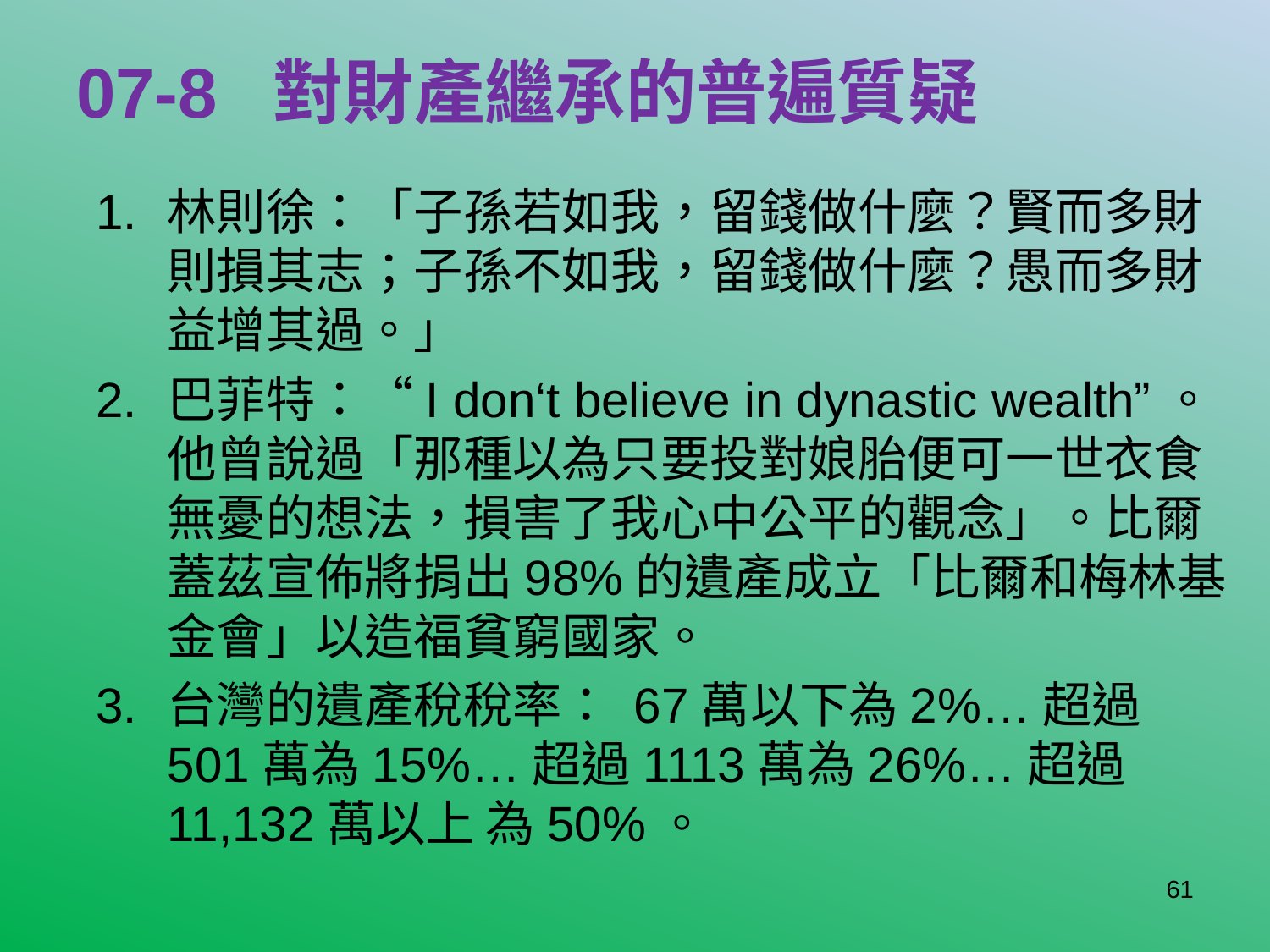

# 07-8  對財產繼承的普遍質疑
林則徐：「子孫若如我，留錢做什麼？賢而多財則損其志；子孫不如我，留錢做什麼？愚而多財益增其過。」
巴菲特：“I don‘t believe in dynastic wealth”。他曾說過「那種以為只要投對娘胎便可一世衣食無憂的想法，損害了我心中公平的觀念」。比爾蓋茲宣佈將捐出98%的遺產成立「比爾和梅林基金會」以造福貧窮國家。
台灣的遺產稅稅率： 67萬以下為2%…超過501萬為15%…超過1113萬為26%…超過11,132萬以上 為50%。
61